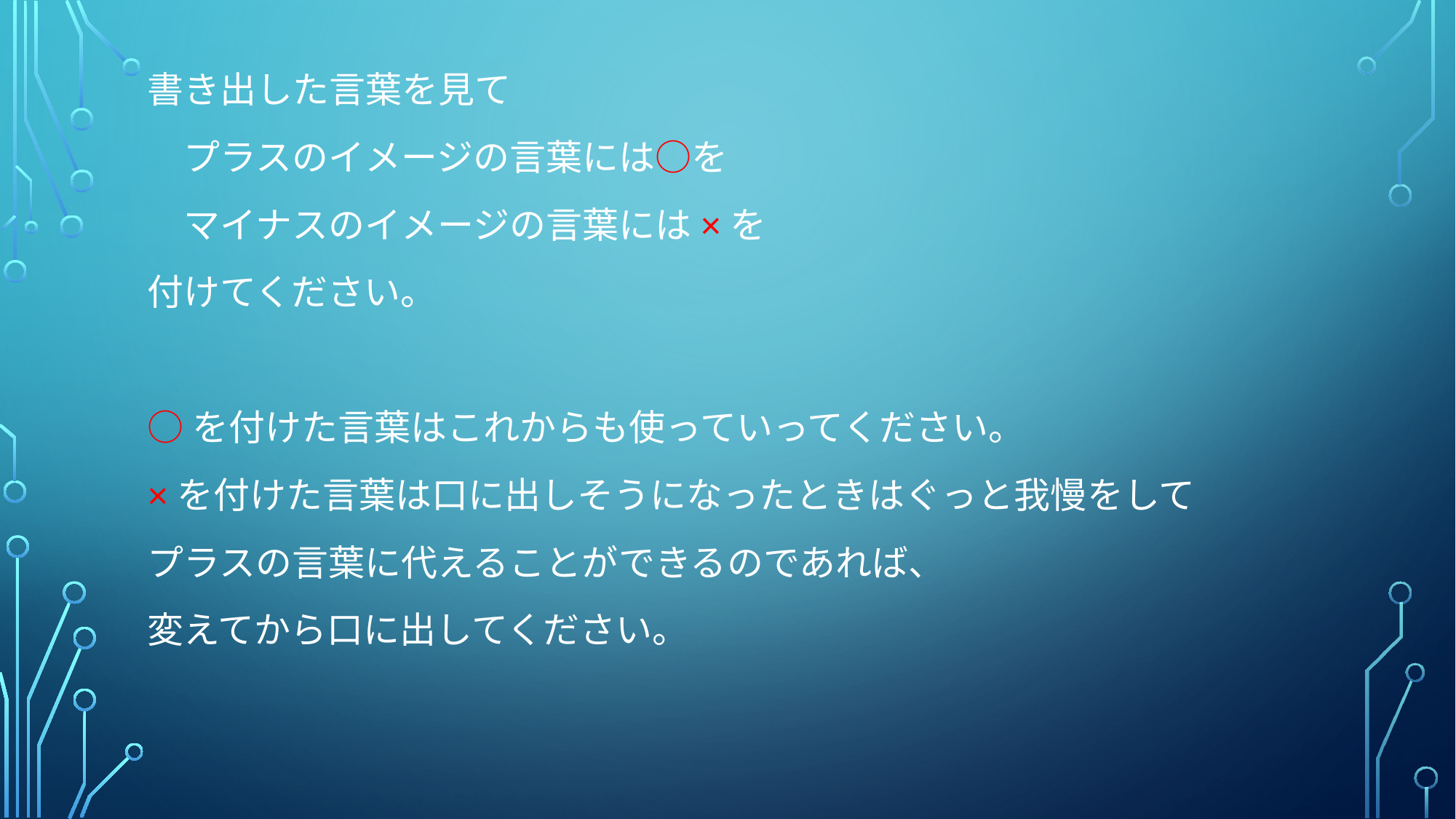

書き出した言葉を見て
　プラスのイメージの言葉には○を
　マイナスのイメージの言葉には×を
付けてください。

○を付けた言葉はこれからも使っていってください。
×を付けた言葉は口に出しそうになったときはぐっと我慢をして
プラスの言葉に代えることができるのであれば、
変えてから口に出してください。